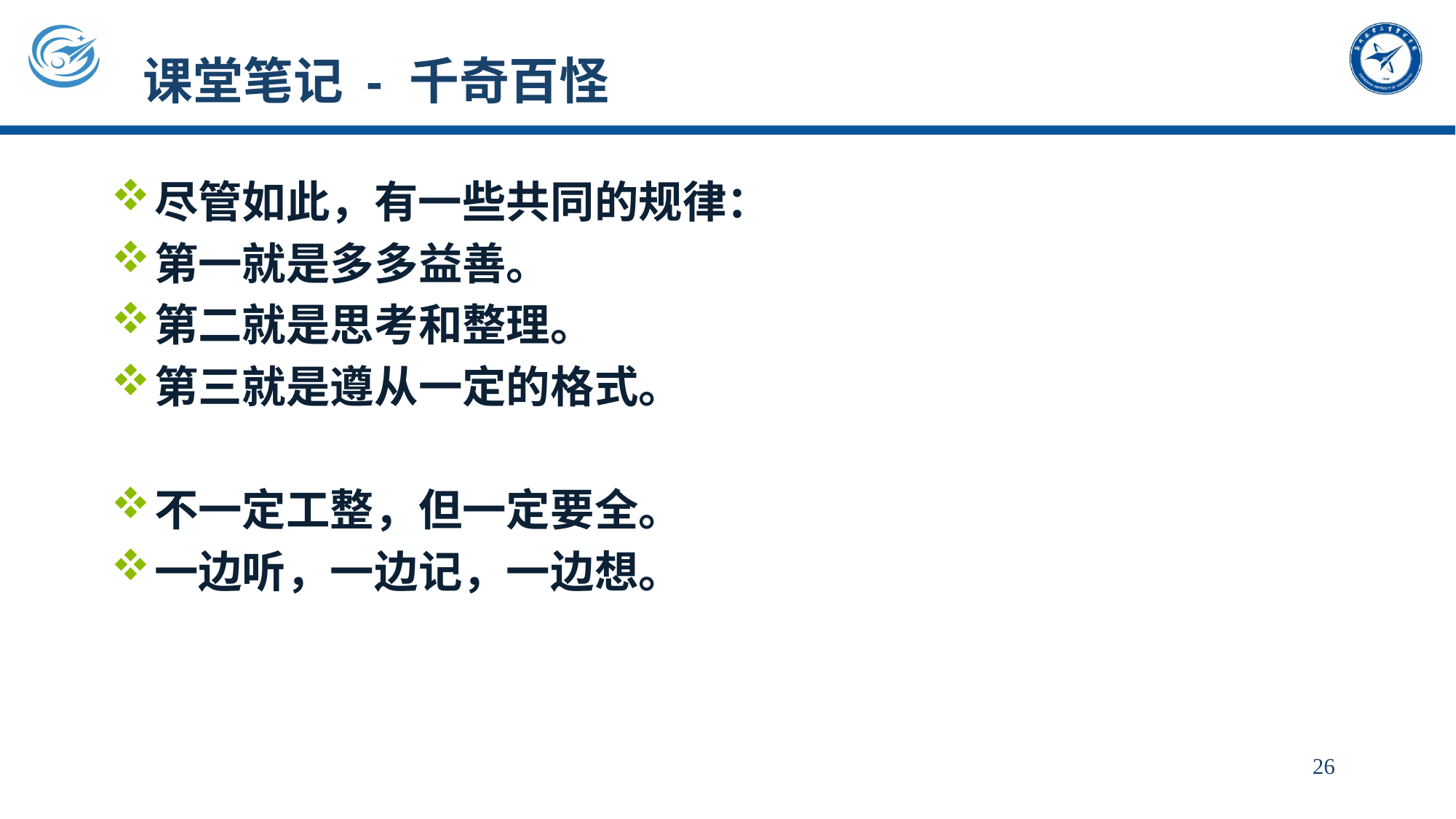

# 课堂笔记 - 千奇百怪
尽管如此，有一些共同的规律：
第一就是多多益善。
第二就是思考和整理。
第三就是遵从一定的格式。

不一定工整，但一定要全。
一边听，一边记，一边想。

26